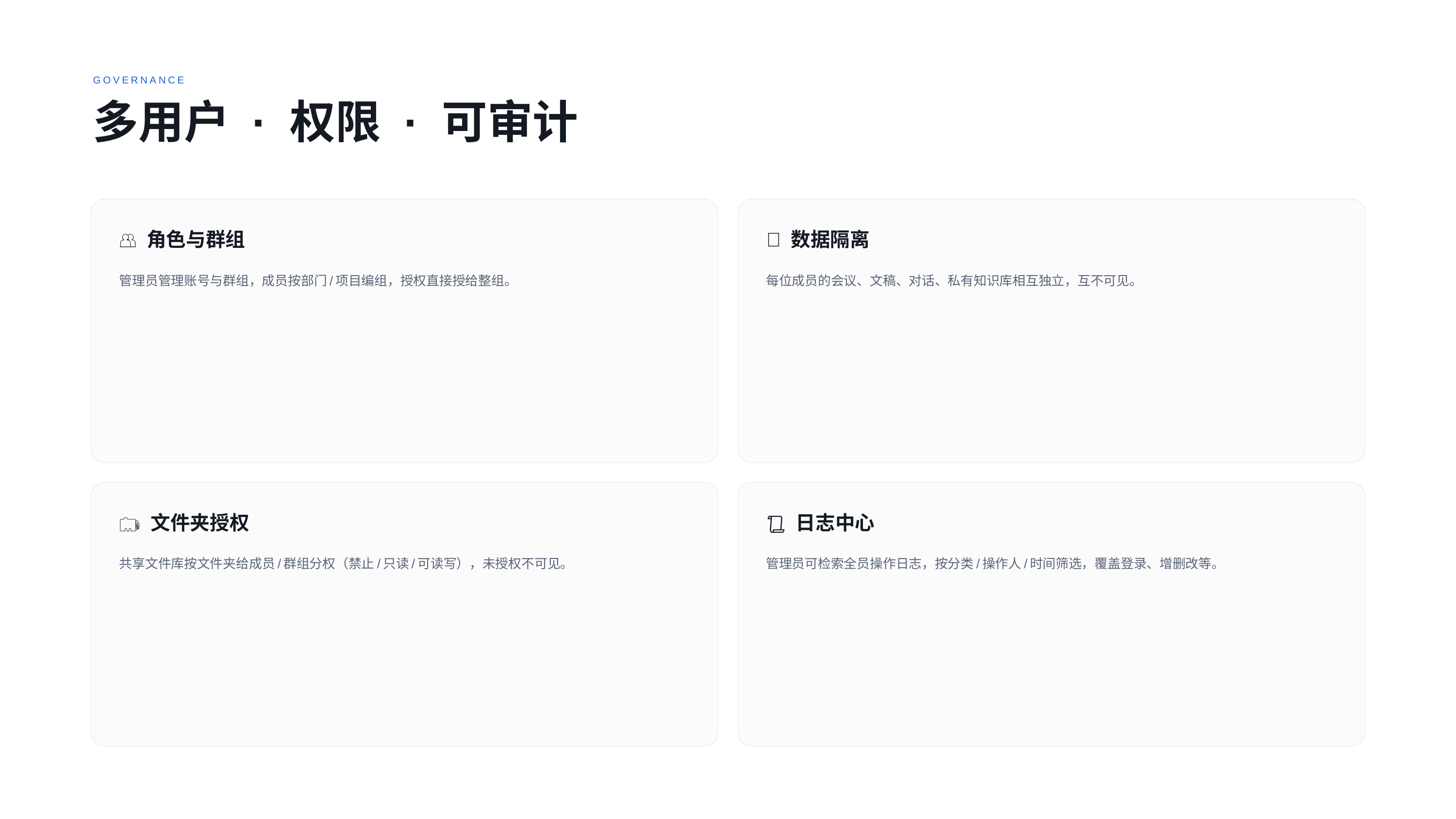

GOVERNANCE
多用户 · 权限 · 可审计

👥 角色与群组
🧱 数据隔离
管理员管理账号与群组，成员按部门/项目编组，授权直接授给整组。
每位成员的会议、文稿、对话、私有知识库相互独立，互不可见。

🗂️ 文件夹授权
📜 日志中心
共享文件库按文件夹给成员/群组分权（禁止/只读/可读写），未授权不可见。
管理员可检索全员操作日志，按分类/操作人/时间筛选，覆盖登录、增删改等。